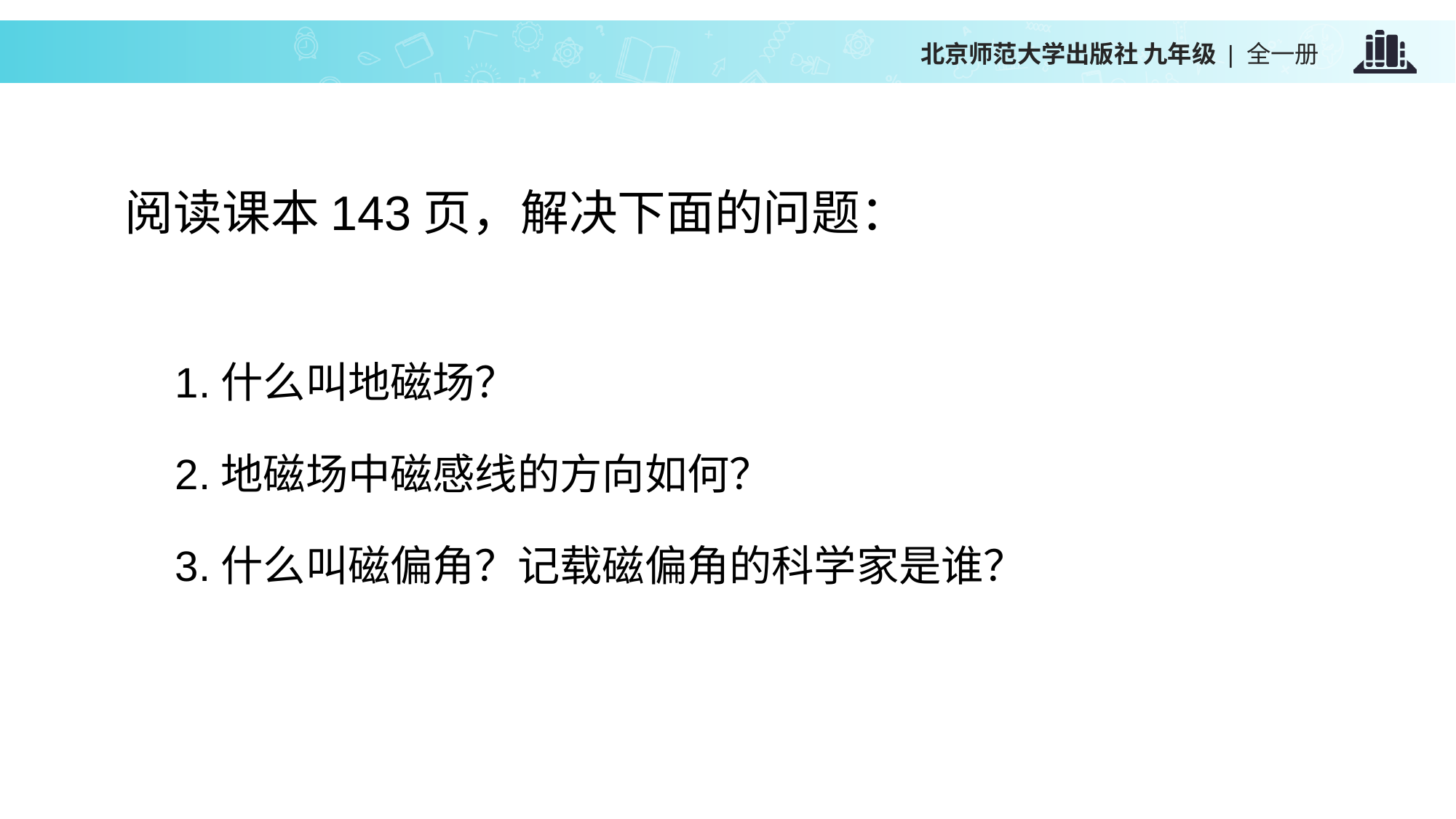

阅读课本143页，解决下面的问题：
1.什么叫地磁场？
2.地磁场中磁感线的方向如何？
3.什么叫磁偏角？记载磁偏角的科学家是谁？